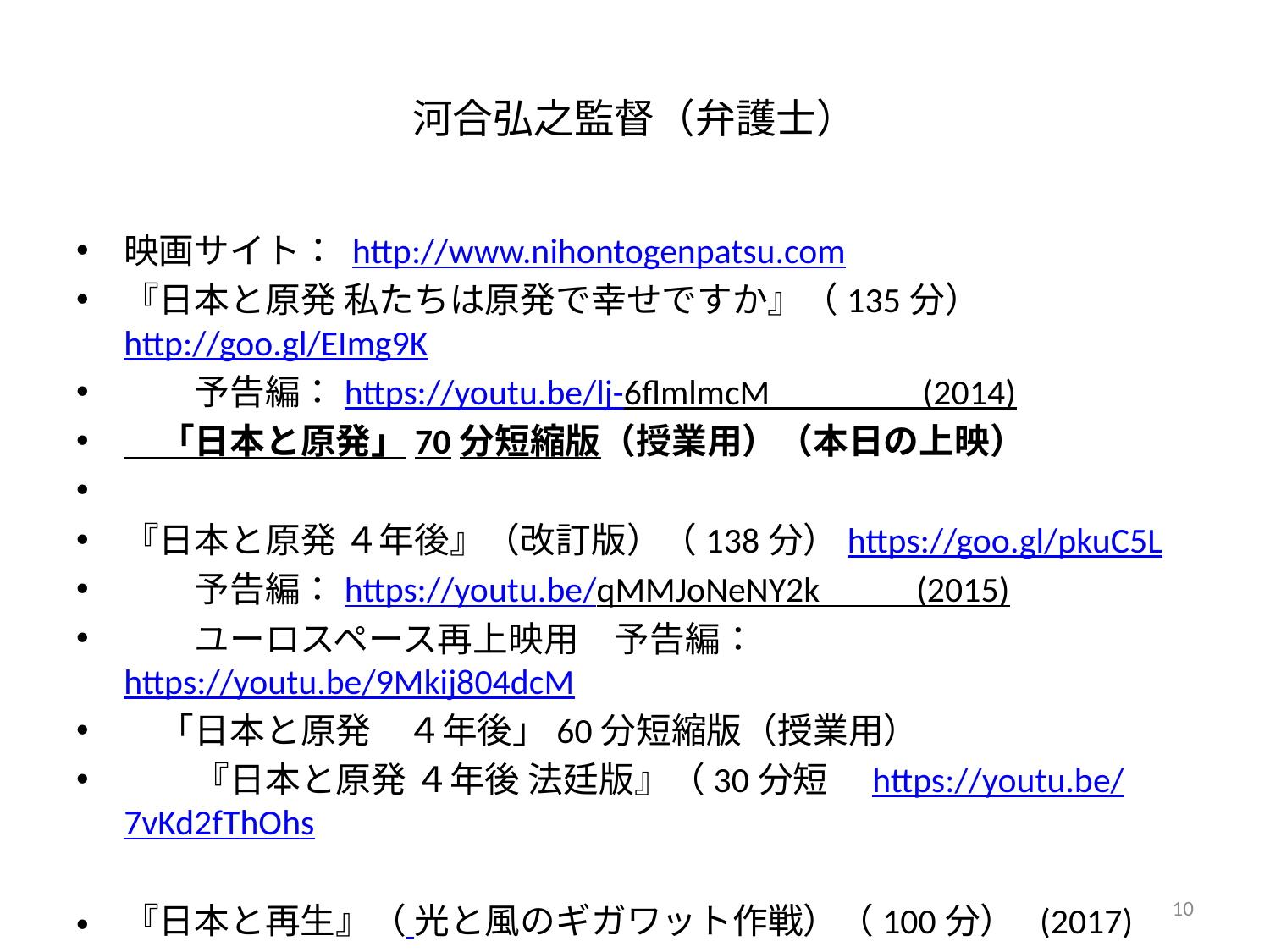

# 河合弘之監督（弁護士）
映画サイト： http://www.nihontogenpatsu.com
『日本と原発 私たちは原発で幸せですか』（135分）http://goo.gl/EImg9K
　　予告編：https://youtu.be/lj-6flmlmcM                   (2014)
　「日本と原発」70分短縮版（授業用）（本日の上映）

『日本と原発 ４年後』（改訂版）（138分）https://goo.gl/pkuC5L
　　予告編：https://youtu.be/qMMJoNeNY2k            (2015)
　　ユーロスペース再上映用　予告編：https://youtu.be/9Mkij804dcM
　「日本と原発　４年後」60分短縮版（授業用）
　　『日本と原発 ４年後 法廷版』（30分短　https://youtu.be/7vKd2fThOhs

『日本と再生』（ 光と風のギガワット作戦）（100分）  (2017)
　　予告編：https://youtu.be/U1Kc-8_infI
10